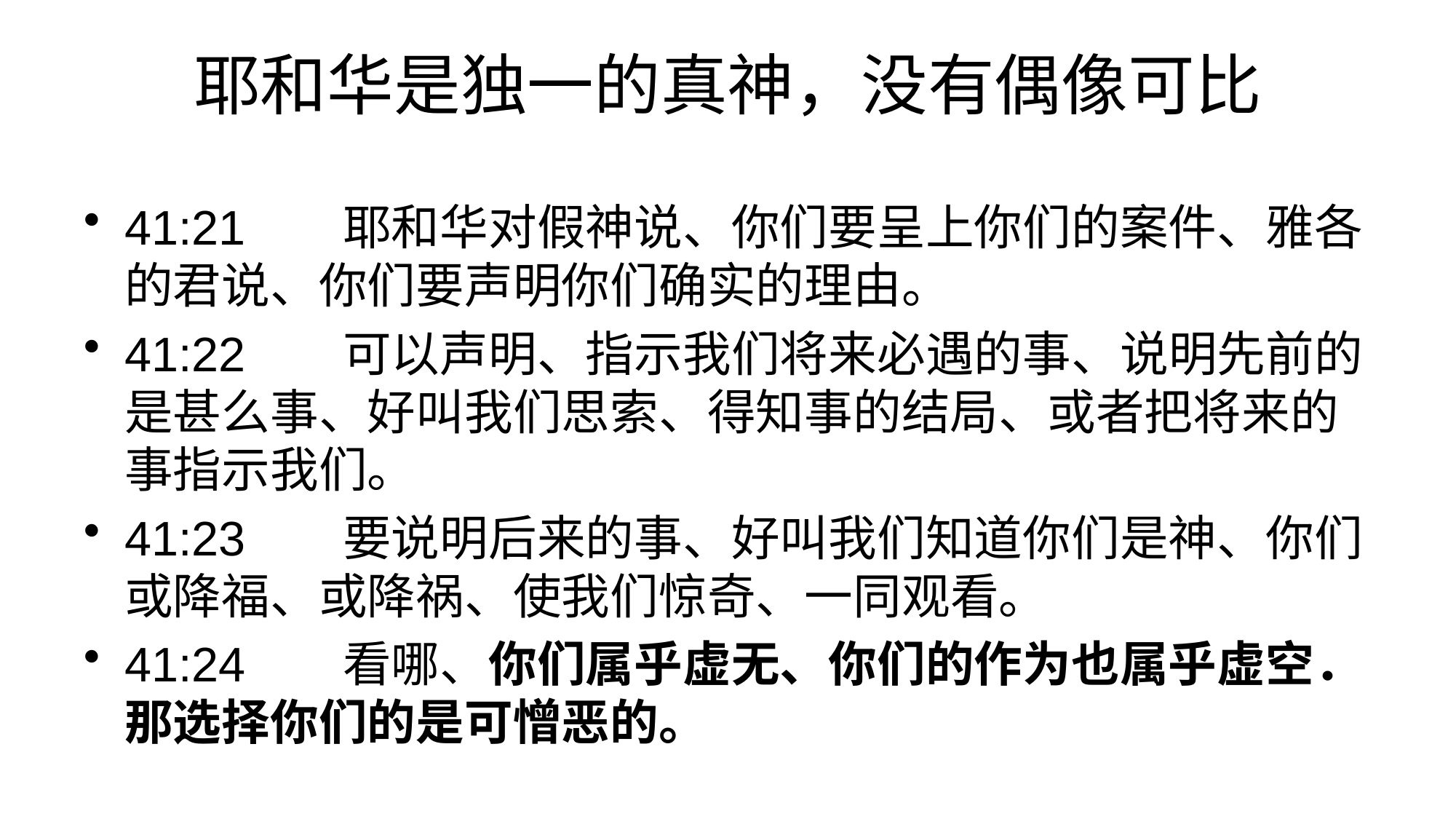

# 耶和华是独一的真神，没有偶像可比
41:21	耶和华对假神说、你们要呈上你们的案件、雅各的君说、你们要声明你们确实的理由。
41:22	可以声明、指示我们将来必遇的事、说明先前的是甚么事、好叫我们思索、得知事的结局、或者把将来的事指示我们。
41:23	要说明后来的事、好叫我们知道你们是神、你们或降福、或降祸、使我们惊奇、一同观看。
41:24	看哪、你们属乎虚无、你们的作为也属乎虚空．那选择你们的是可憎恶的。